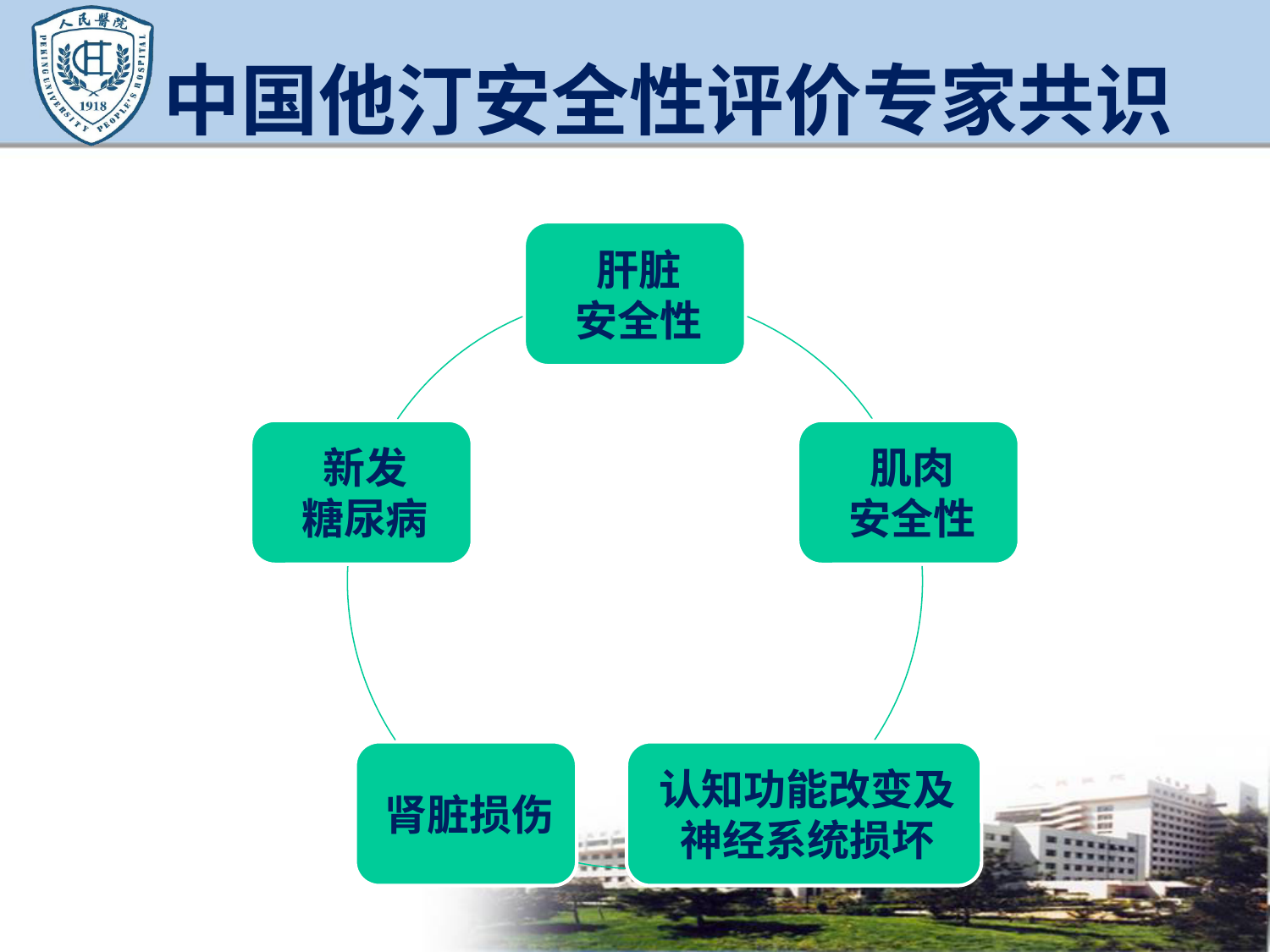

# 中国他汀安全性评价专家共识
肝脏
安全性
肌肉
安全性
认知功能改变及神经系统损坏
肾脏损伤
新发
糖尿病